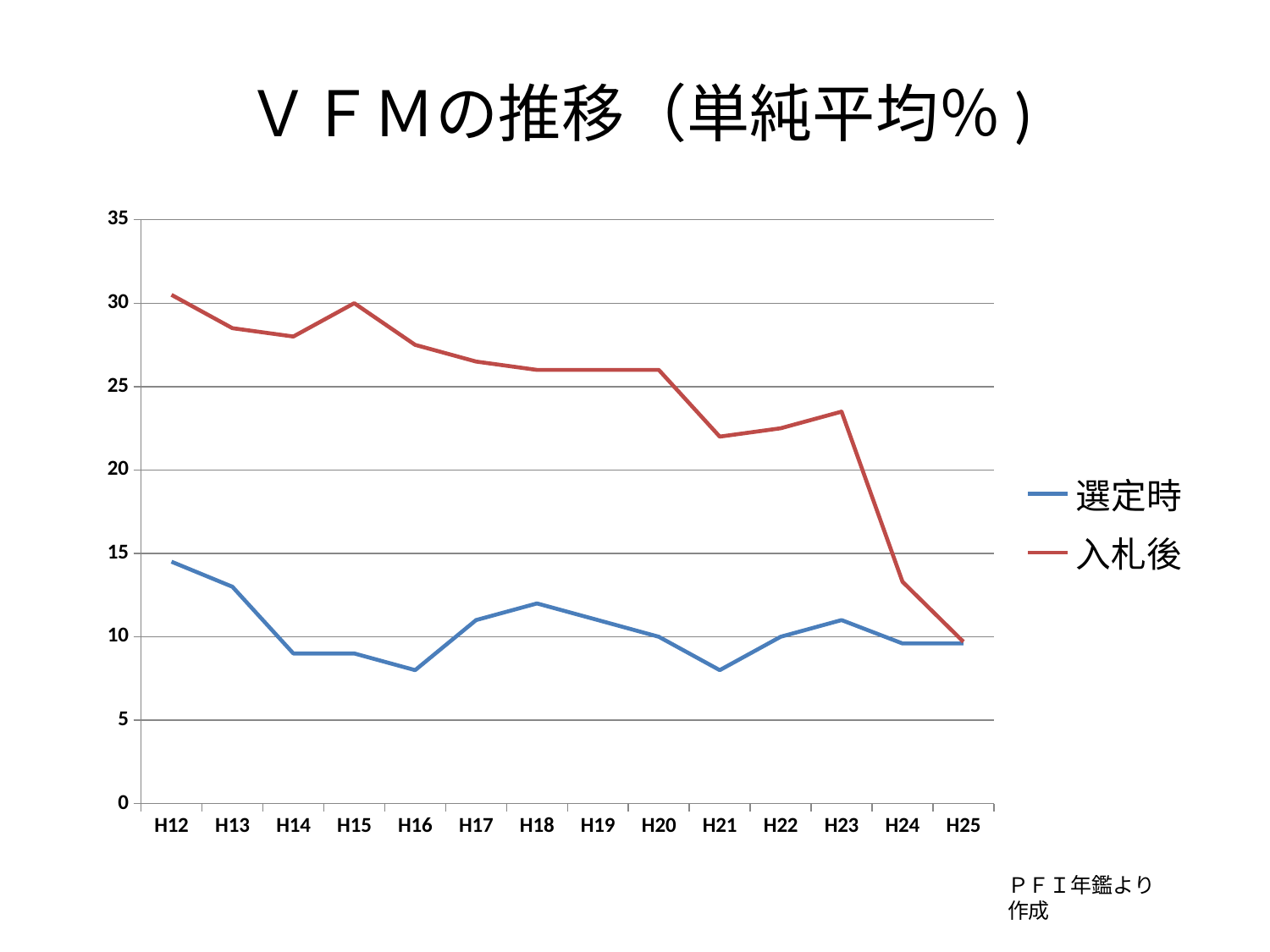

# ＶＦＭの推移（単純平均％)

### Chart

| Category | 選定時 | 入札後 |
|---|---|---|
| H12 | 14.5 | 30.5 |
| H13 | 13.0 | 28.5 |
| H14 | 9.0 | 28.0 |
| H15 | 9.0 | 30.0 |
| H16 | 8.0 | 27.5 |
| H17 | 11.0 | 26.5 |
| H18 | 12.0 | 26.0 |
| H19 | 11.0 | 26.0 |
| H20 | 10.0 | 26.0 |
| H21 | 8.0 | 22.0 |
| H22 | 10.0 | 22.5 |
| H23 | 11.0 | 23.5 |
| H24 | 9.6 | 13.3 |
| H25 | 9.6 | 9.7 |
ＰＦＩ年鑑より作成